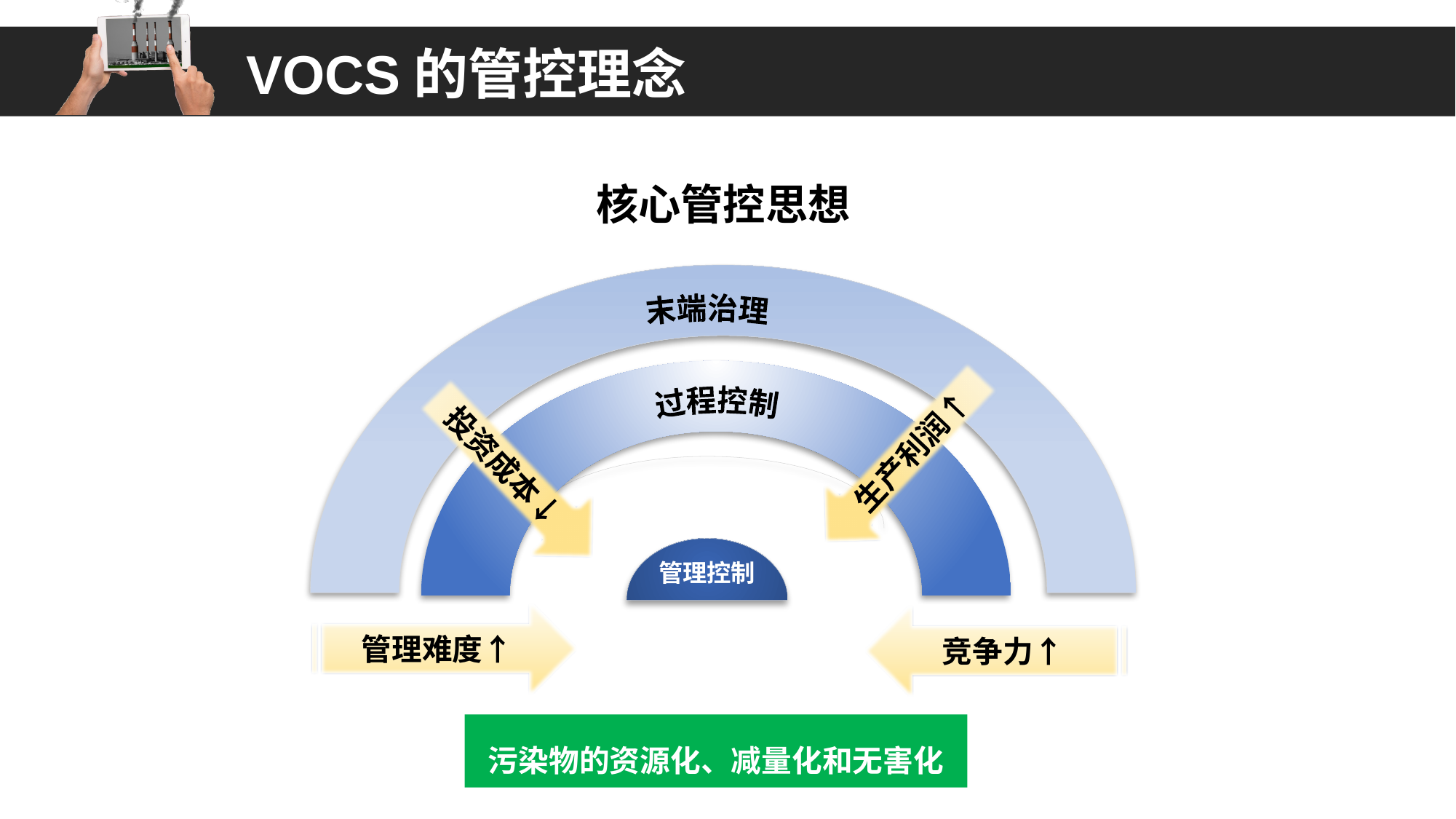

VOCs的管控理念
核心管控思想

末端治理

过程控制
生产利润↑
投资成本↓

源头控制
管理控制
管理难度↑
竞争力↑
污染物的资源化、减量化和无害化